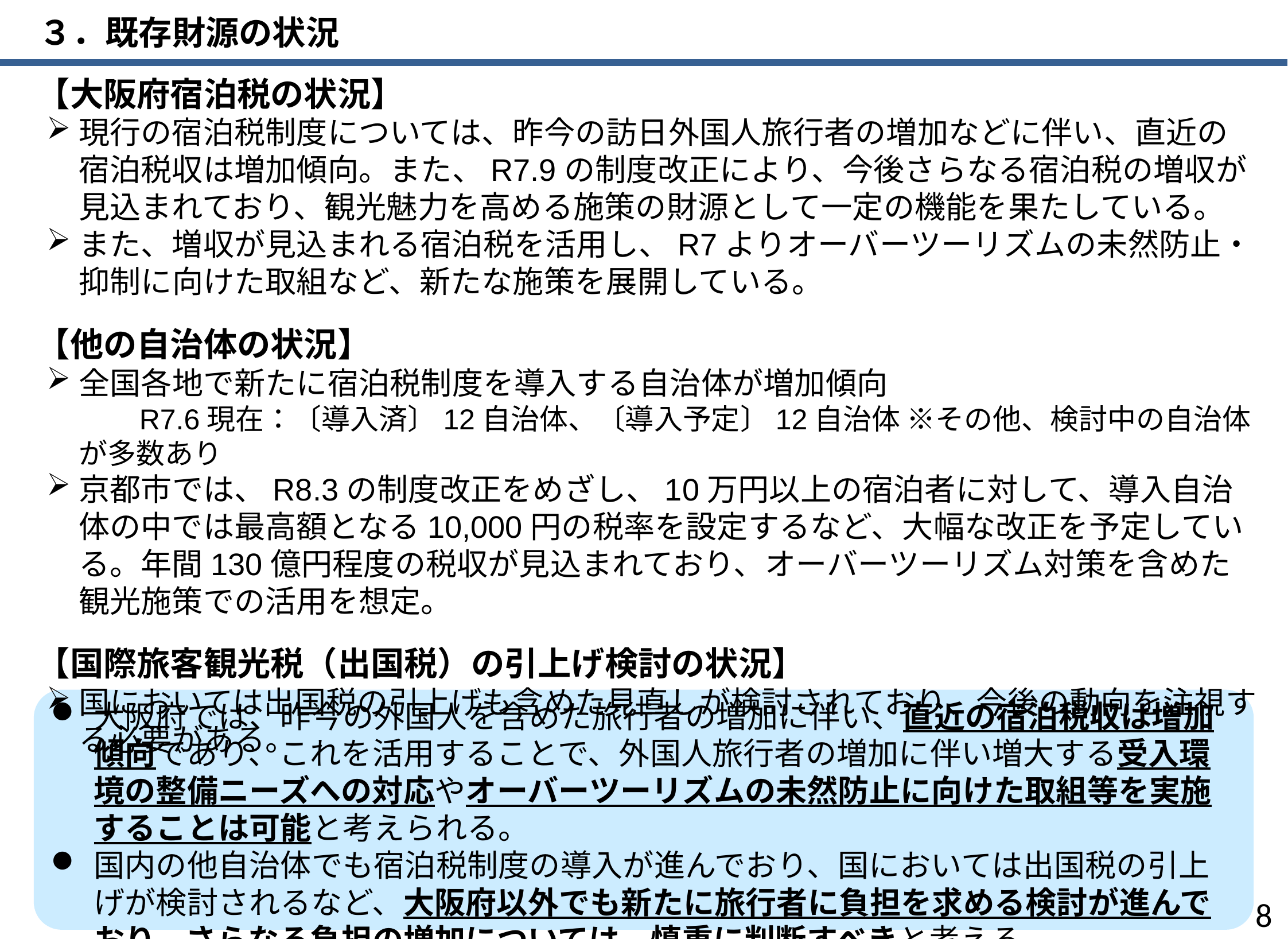

３．既存財源の状況
　【大阪府宿泊税の状況】
現行の宿泊税制度については、昨今の訪日外国人旅行者の増加などに伴い、直近の宿泊税収は増加傾向。また、R7.9の制度改正により、今後さらなる宿泊税の増収が見込まれており、観光魅力を高める施策の財源として一定の機能を果たしている。
また、増収が見込まれる宿泊税を活用し、R7よりオーバーツーリズムの未然防止・抑制に向けた取組など、新たな施策を展開している。

　【他の自治体の状況】
全国各地で新たに宿泊税制度を導入する自治体が増加傾向
　　　R7.6現在：〔導入済〕12自治体、〔導入予定〕12自治体 ※その他、検討中の自治体が多数あり
京都市では、R8.3の制度改正をめざし、10万円以上の宿泊者に対して、導入自治体の中では最高額となる10,000円の税率を設定するなど、大幅な改正を予定している。年間130億円程度の税収が見込まれており、オーバーツーリズム対策を含めた観光施策での活用を想定。

　【国際旅客観光税（出国税）の引上げ検討の状況】
国においては出国税の引上げも含めた見直しが検討されており、今後の動向を注視する必要がある。
大阪府では、昨今の外国人を含めた旅行者の増加に伴い、直近の宿泊税収は増加傾向であり、これを活用することで、外国人旅行者の増加に伴い増大する受入環境の整備ニーズへの対応やオーバーツーリズムの未然防止に向けた取組等を実施することは可能と考えられる。
国内の他自治体でも宿泊税制度の導入が進んでおり、国においては出国税の引上げが検討されるなど、大阪府以外でも新たに旅行者に負担を求める検討が進んでおり、さらなる負担の増加については、慎重に判断すべきと考える。

8